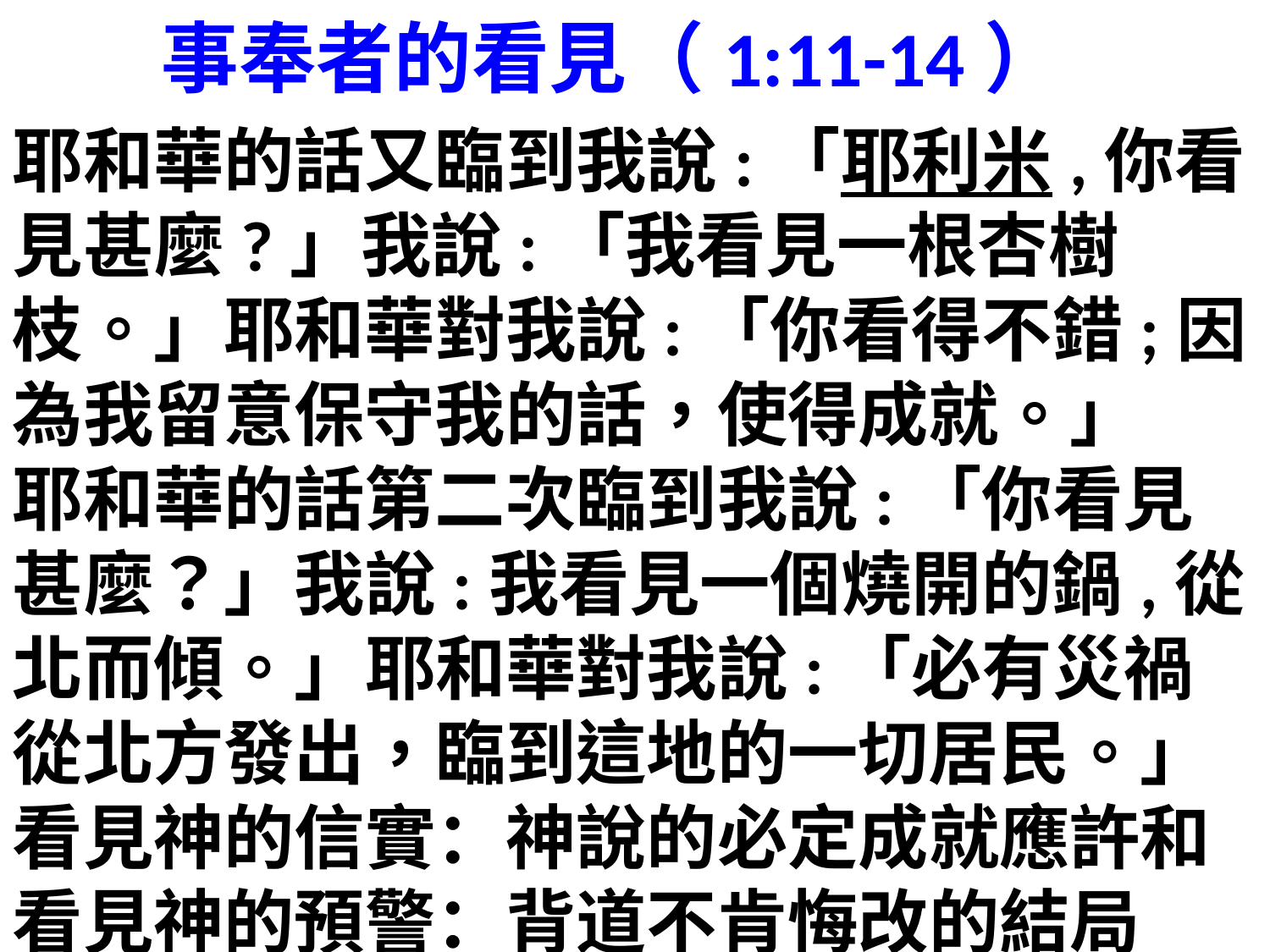

事奉者的看見（1:11-14）
耶和華的話又臨到我說:「耶利米,你看見甚麼?」我說:「我看見一根杏樹枝。」耶和華對我說:「你看得不錯;因為我留意保守我的話，使得成就。」
耶和華的話第二次臨到我說:「你看見甚麼？」我說:我看見一個燒開的鍋,從北而傾。」耶和華對我說:「必有災禍從北方發出，臨到這地的一切居民。」
看見神的信實：神說的必定成就應許和看見神的預警：背道不肯悔改的結局